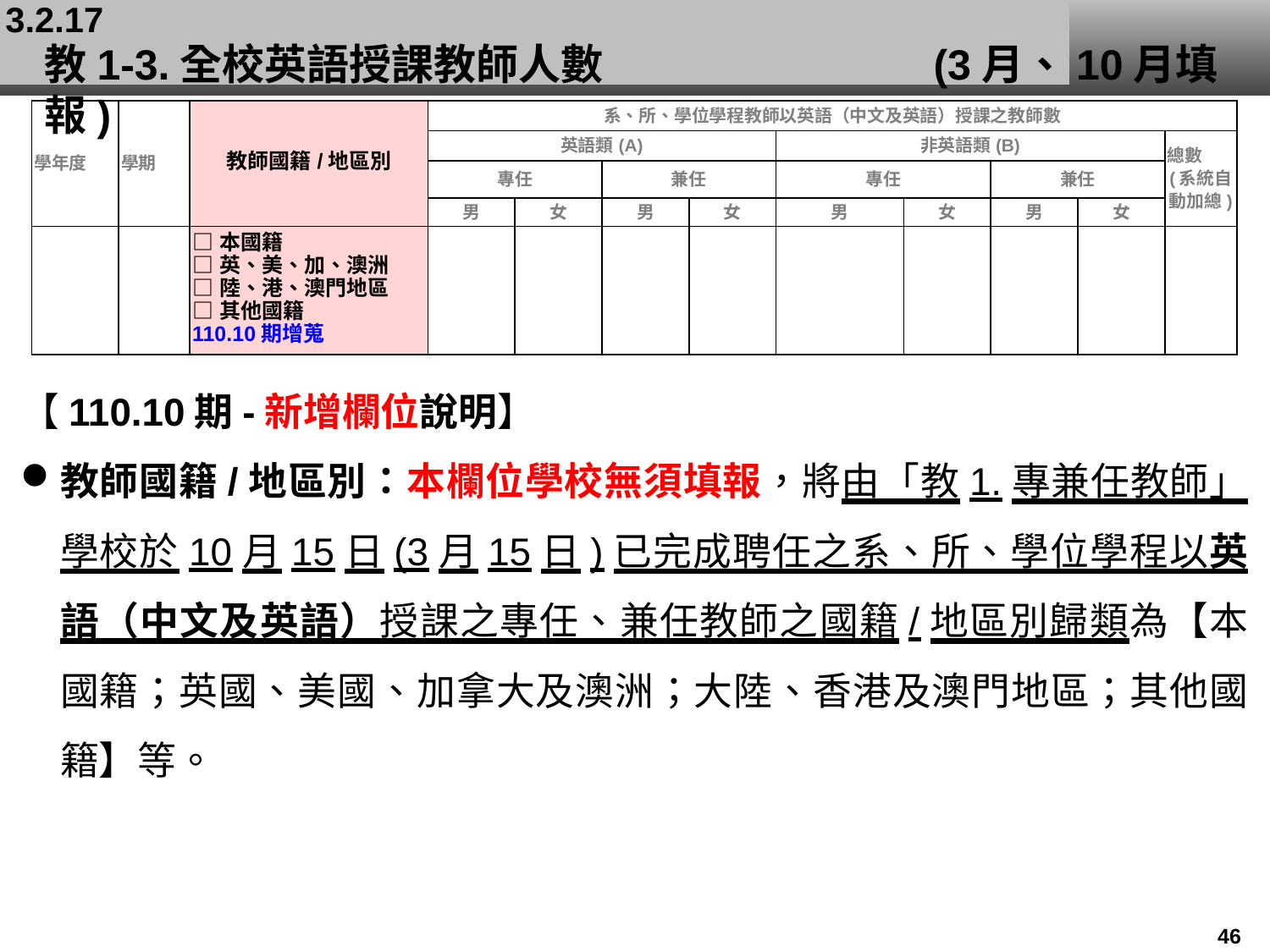

3.2.17
# 教1-3.全校英語授課教師人數		     	(3月、10月填報)
| 學年度 | 學期 | 教師國籍/地區別 | 系、所、學位學程教師以英語（中文及英語）授課之教師數 |  |  |  |  |  |  |  |  |
| --- | --- | --- | --- | --- | --- | --- | --- | --- | --- | --- | --- |
|  |  |  | 英語類(A) |  |  |  | 非英語類(B) |  |  |  | 總數 (系統自動加總) |
|  |  |  | 專任 |  | 兼任 |  | 專任 |  | 兼任 |  |  |
|  |  |  | 男 | 女 | 男 | 女 | 男 | 女 | 男 | 女 |  |
|  |  | □本國籍 □英、美、加、澳洲 □陸、港、澳門地區 □其他國籍 110.10期增蒐 |  |  |  |  |  |  |  |  |  |
【110.10期-新增欄位說明】
教師國籍/地區別：本欄位學校無須填報，將由「教1.專兼任教師」學校於10月15日(3月15日)已完成聘任之系、所、學位學程以英語（中文及英語）授課之專任、兼任教師之國籍/地區別歸類為【本國籍；英國、美國、加拿大及澳洲；大陸、香港及澳門地區；其他國籍】等。